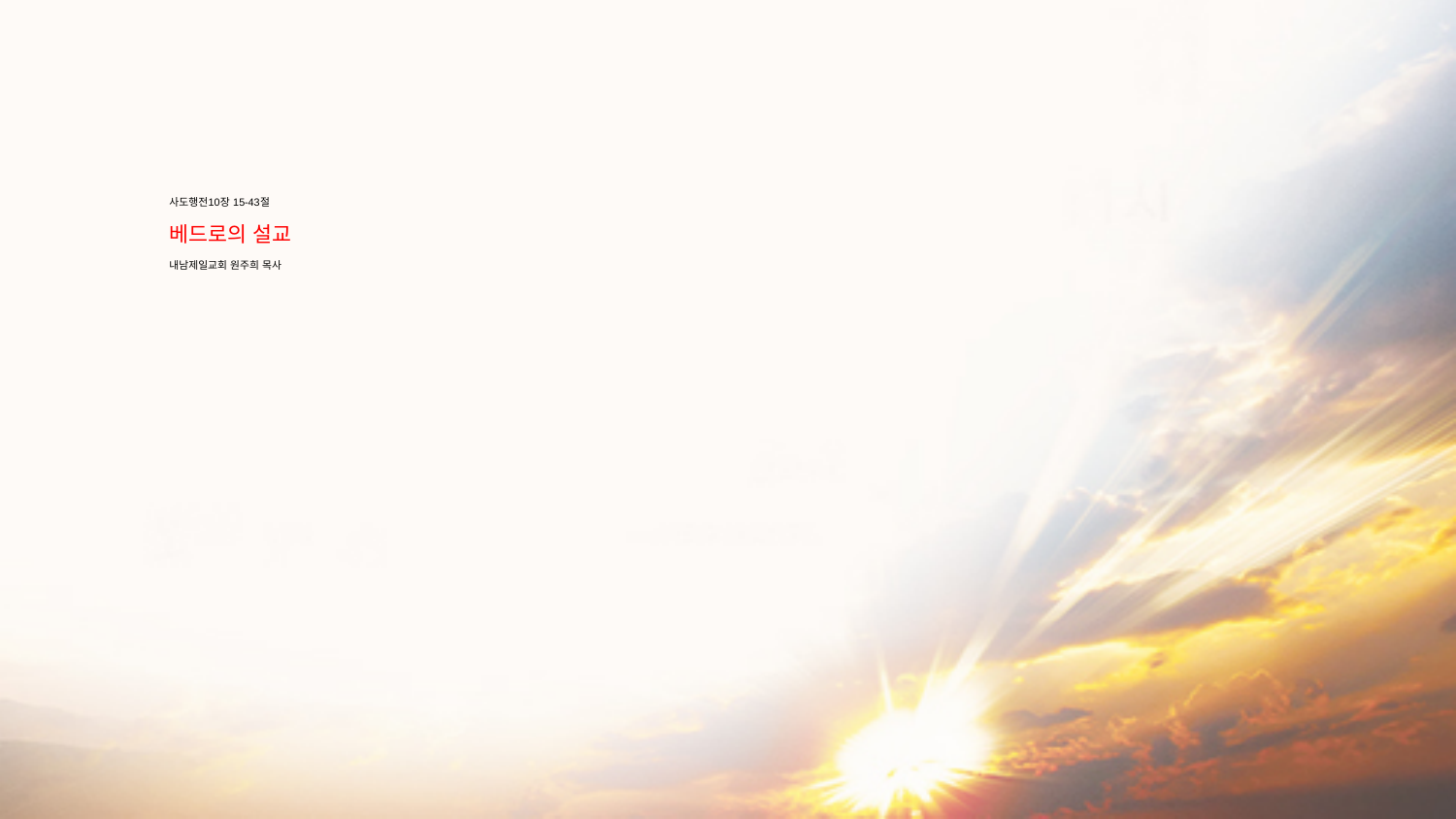

# 사도행전10장 15-43절 베드로의 설교 내남제일교회 원주희 목사